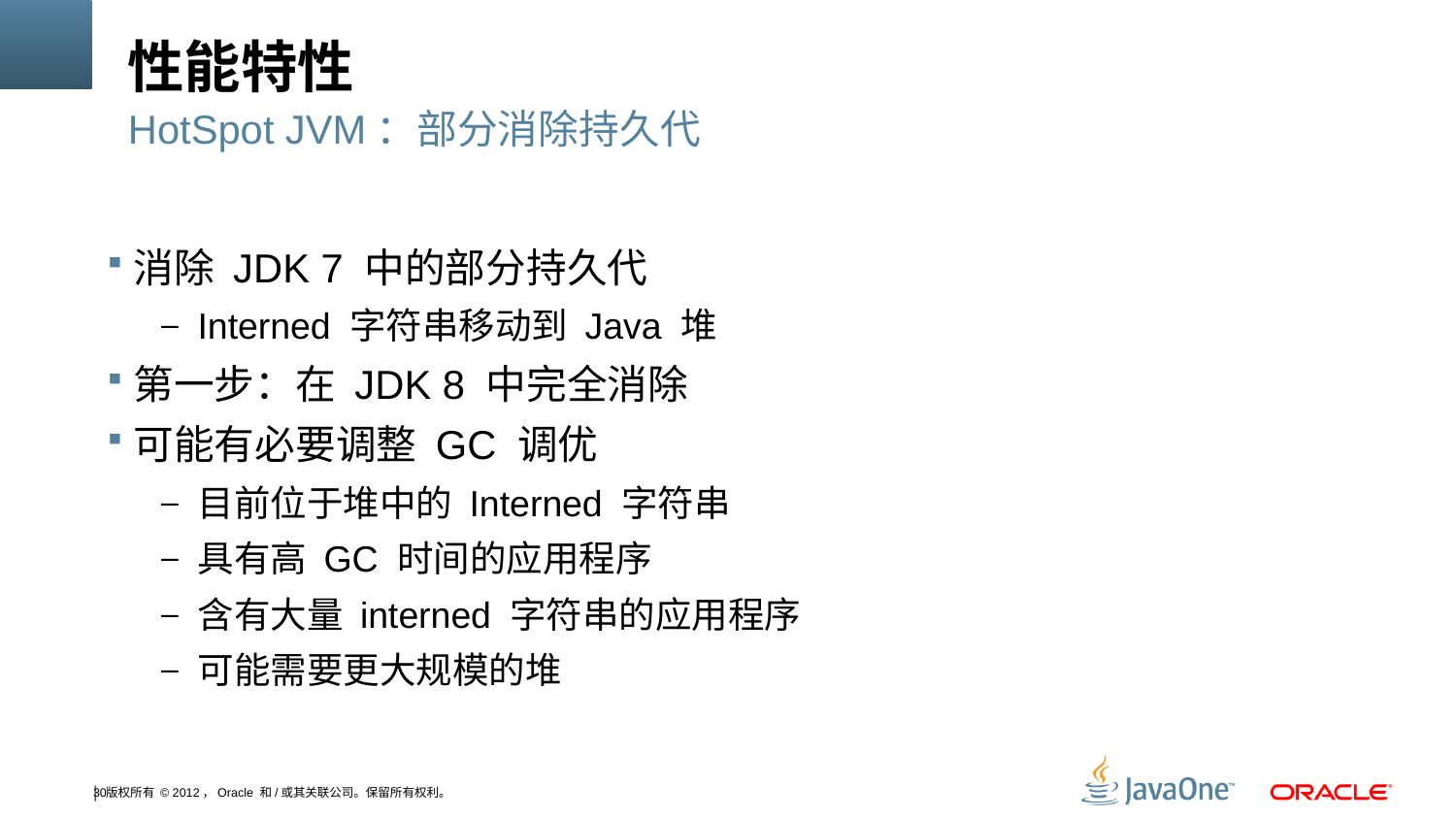

# 性能特性
HotSpot JVM：部分消除持久代
消除 JDK 7 中的部分持久代
Interned 字符串移动到 Java 堆
第一步：在 JDK 8 中完全消除
可能有必要调整 GC 调优
目前位于堆中的 Interned 字符串
具有高 GC 时间的应用程序
含有大量 interned 字符串的应用程序
可能需要更大规模的堆